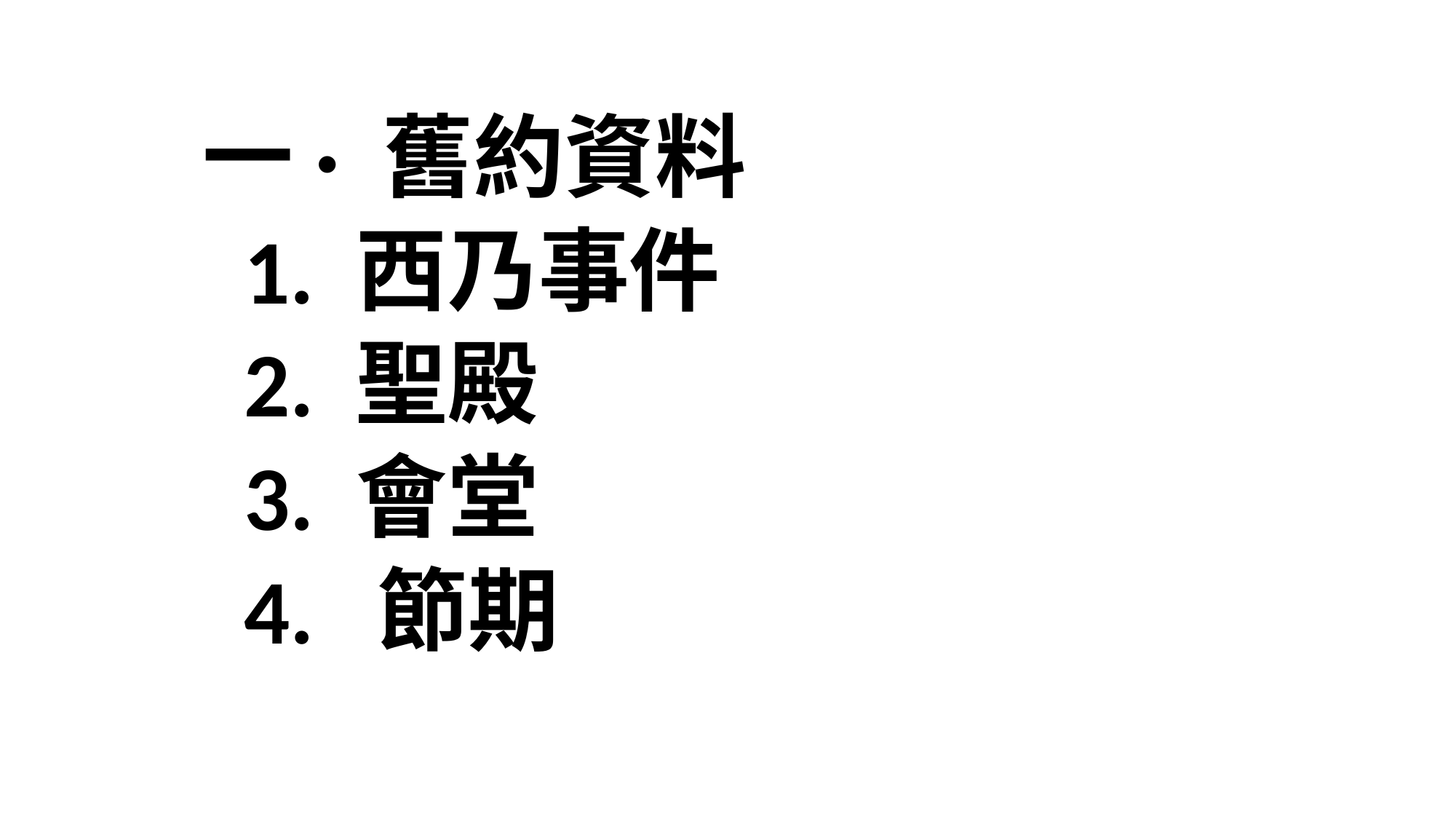

一· 舊約資料
  1. 西乃事件
  2. 聖殿
  3. 會堂
  4.  節期